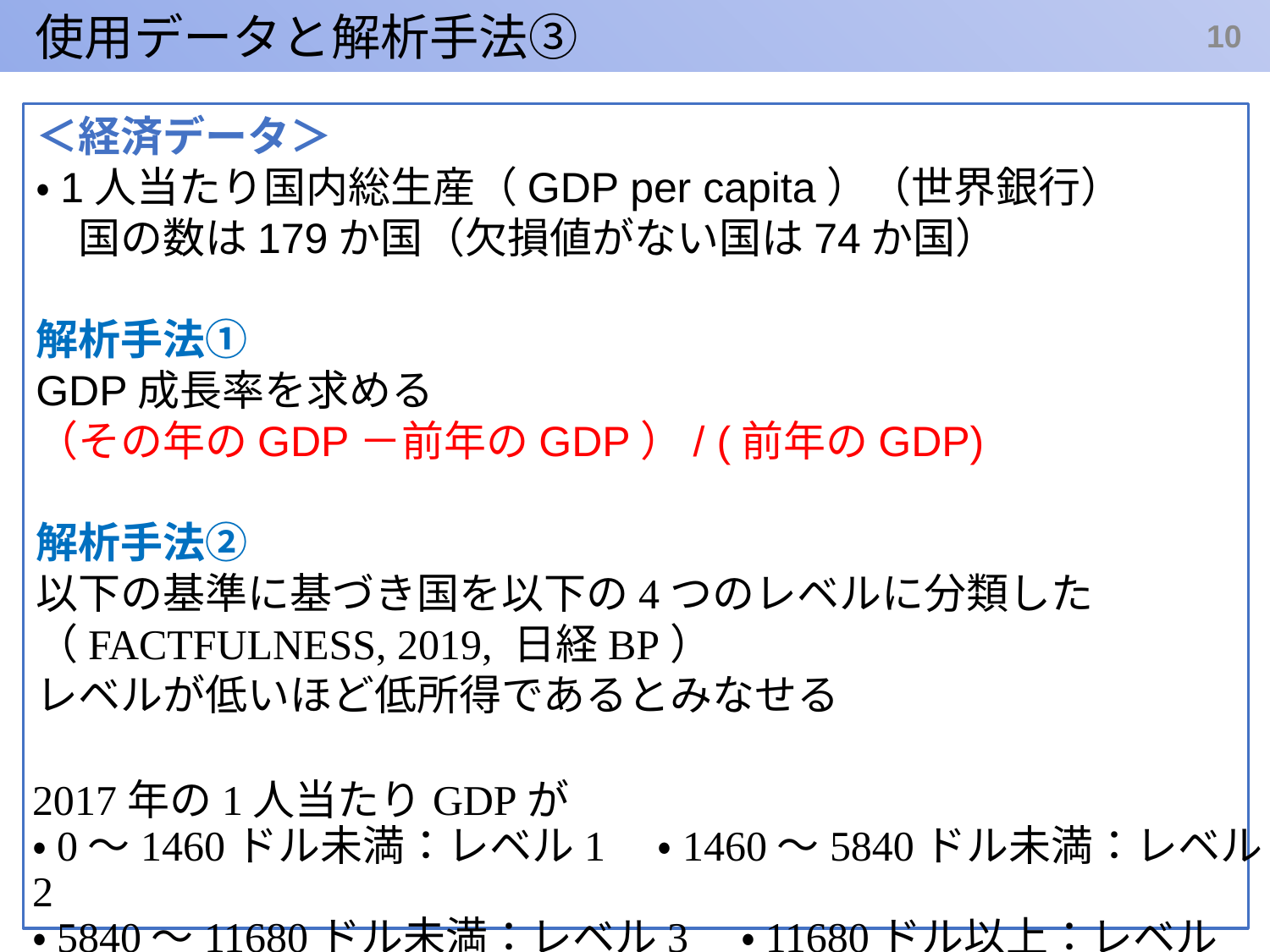

使用データと解析手法③
10
＜経済データ＞
・1人当たり国内総生産（GDP per capita）（世界銀行）
　国の数は179か国（欠損値がない国は74か国）

解析手法①
GDP成長率を求める
（その年のGDP－前年のGDP）/ (前年のGDP)

解析手法②
以下の基準に基づき国を以下の4つのレベルに分類した
（FACTFULNESS, 2019, 日経BP）
レベルが低いほど低所得であるとみなせる

2017年の1人当たりGDPが
・0～1460ドル未満：レベル1　・1460～5840ドル未満：レベル2　
・5840～11680ドル未満：レベル3　・11680ドル以上：レベル4